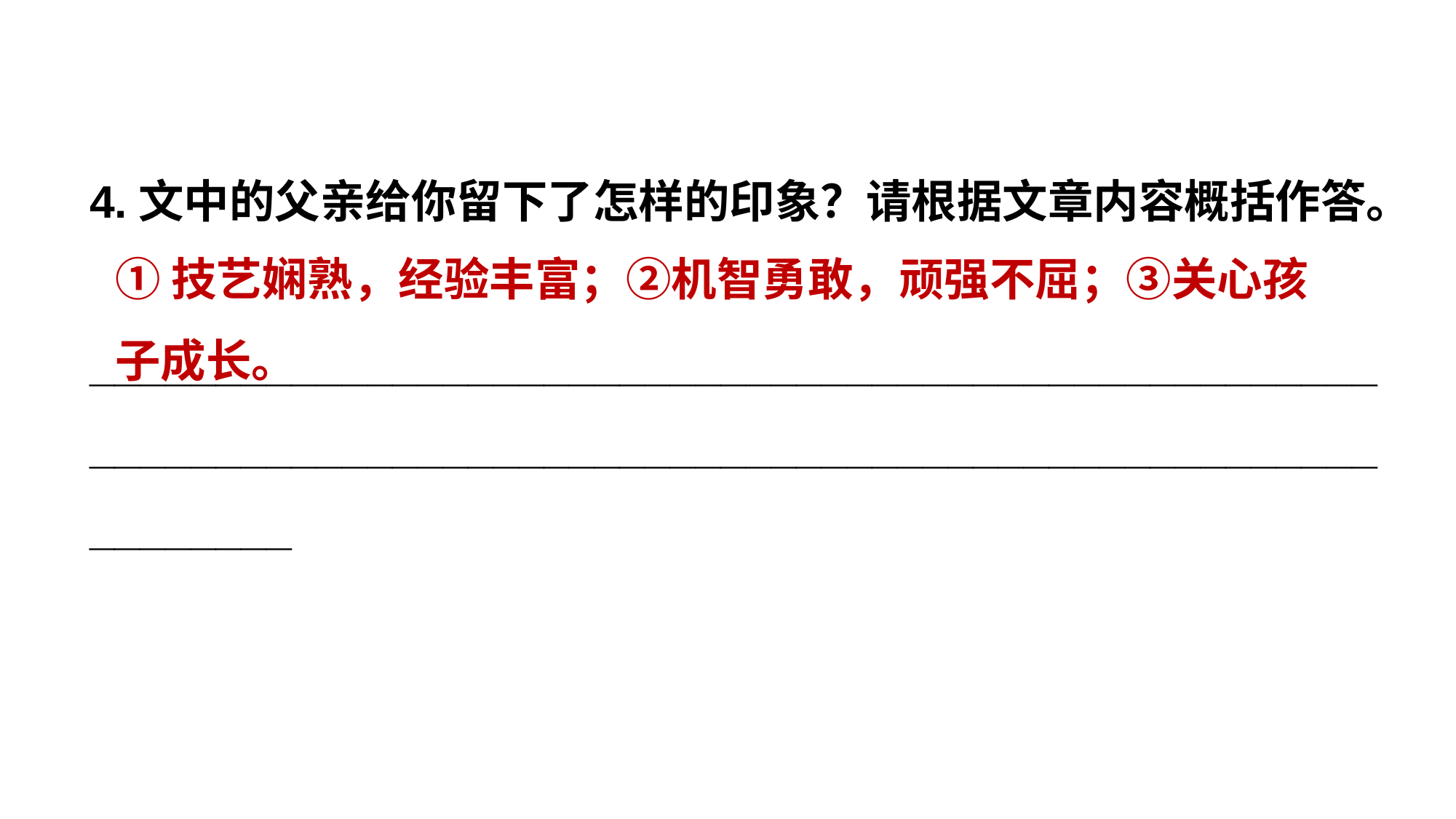

4.文中的父亲给你留下了怎样的印象？请根据文章内容概括作答。
______________________________________________________________________________________________________________
①技艺娴熟，经验丰富；②机智勇敢，顽强不屈；③关心孩子成长。